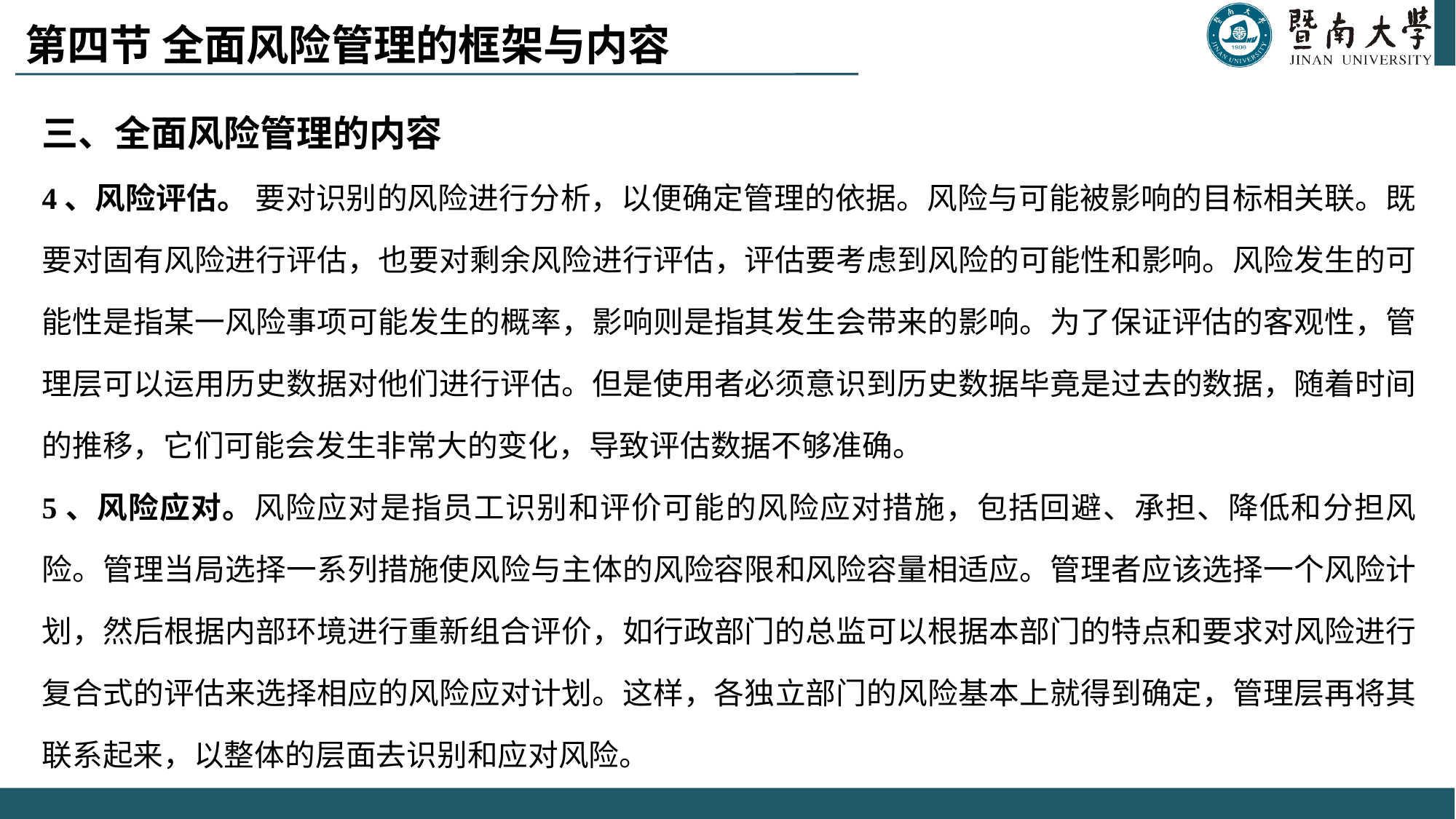

# 第四节 全面风险管理的框架与内容
三、全面风险管理的内容
4、风险评估。 要对识别的风险进行分析，以便确定管理的依据。风险与可能被影响的目标相关联。既要对固有风险进行评估，也要对剩余风险进行评估，评估要考虑到风险的可能性和影响。风险发生的可能性是指某一风险事项可能发生的概率，影响则是指其发生会带来的影响。为了保证评估的客观性，管理层可以运用历史数据对他们进行评估。但是使用者必须意识到历史数据毕竟是过去的数据，随着时间的推移，它们可能会发生非常大的变化，导致评估数据不够准确。
5、风险应对。风险应对是指员工识别和评价可能的风险应对措施，包括回避、承担、降低和分担风险。管理当局选择一系列措施使风险与主体的风险容限和风险容量相适应。管理者应该选择一个风险计划，然后根据内部环境进行重新组合评价，如行政部门的总监可以根据本部门的特点和要求对风险进行复合式的评估来选择相应的风险应对计划。这样，各独立部门的风险基本上就得到确定，管理层再将其联系起来，以整体的层面去识别和应对风险。